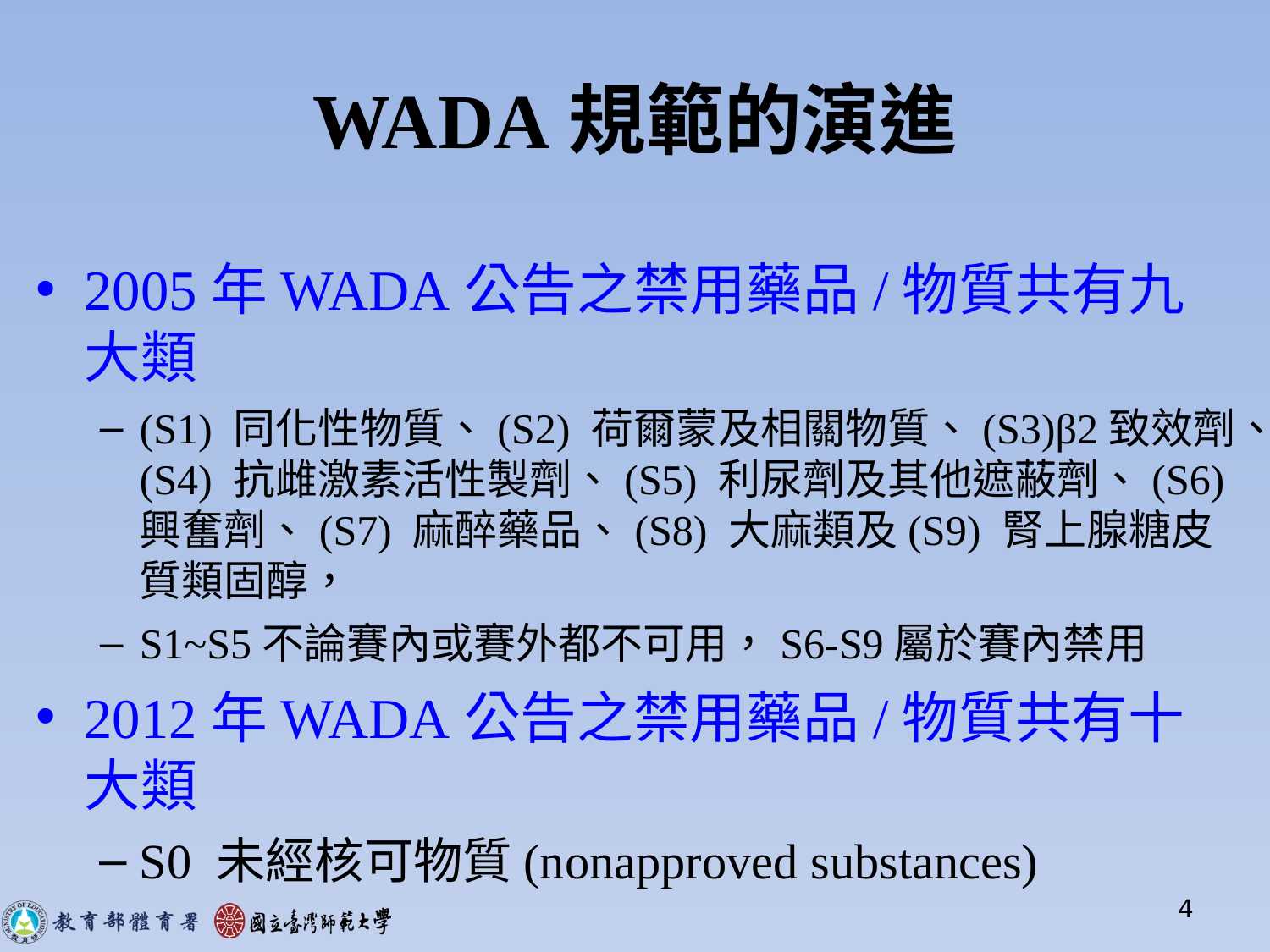

# WADA規範的演進
2005年WADA公告之禁用藥品/物質共有九大類
(S1) 同化性物質、(S2) 荷爾蒙及相關物質、(S3)β2致效劑、(S4) 抗雌激素活性製劑、(S5) 利尿劑及其他遮蔽劑、(S6) 興奮劑、(S7) 麻醉藥品、(S8) 大麻類及(S9) 腎上腺糖皮質類固醇，
S1~S5不論賽內或賽外都不可用，S6-S9屬於賽內禁用
2012年WADA公告之禁用藥品/物質共有十大類
S0 未經核可物質(nonapproved substances)

4